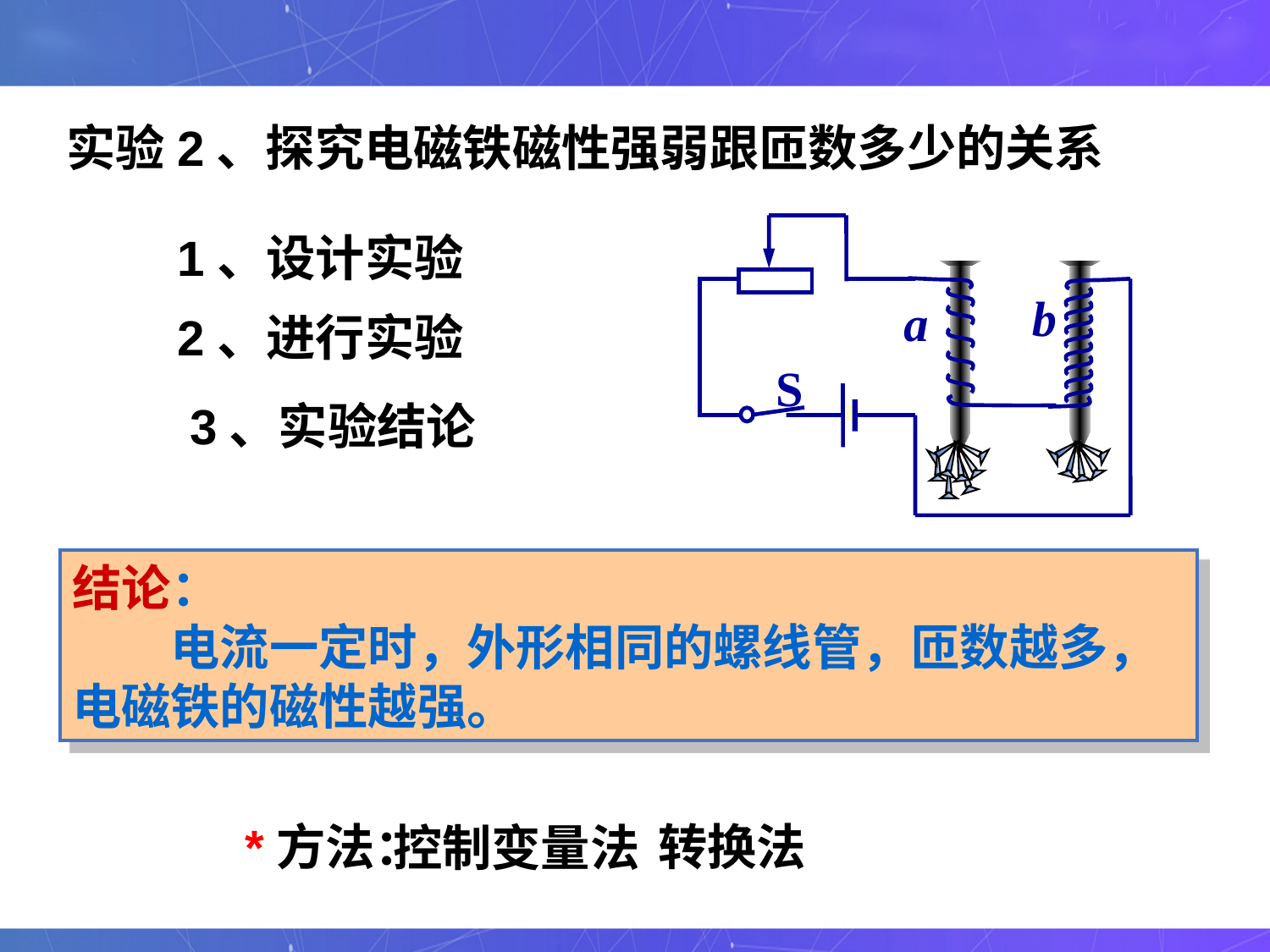

实验2、探究电磁铁磁性强弱跟匝数多少的关系

a

b

S

1、设计实验
2、进行实验
3、实验结论
结论：
　　电流一定时，外形相同的螺线管，匝数越多，电磁铁的磁性越强。
*方法：
转换法
控制变量法